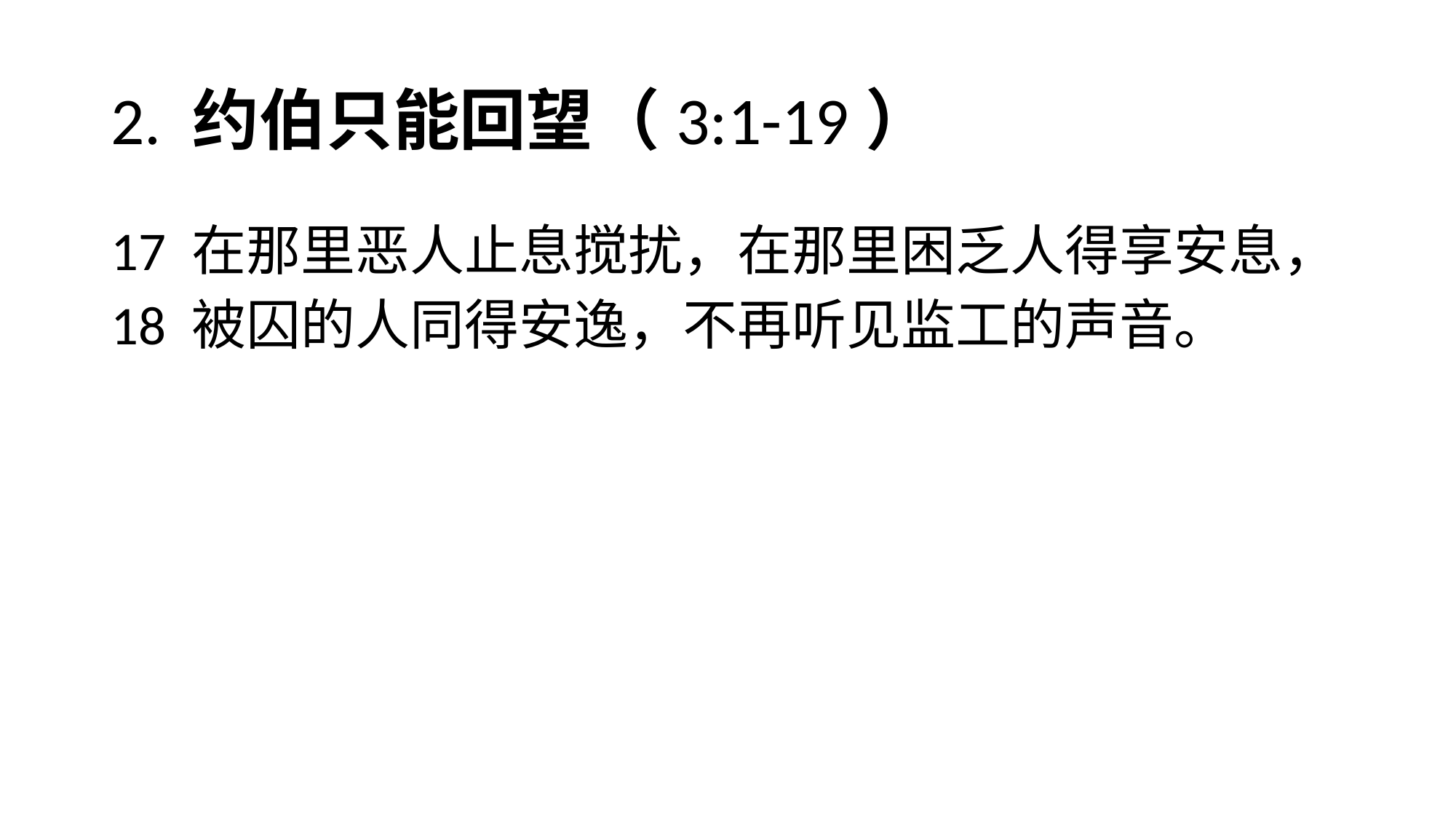

# 2. 约伯只能回望（3:1-19）
17 在那里恶人止息搅扰，在那里困乏人得享安息，
18 被囚的人同得安逸，不再听见监工的声音。